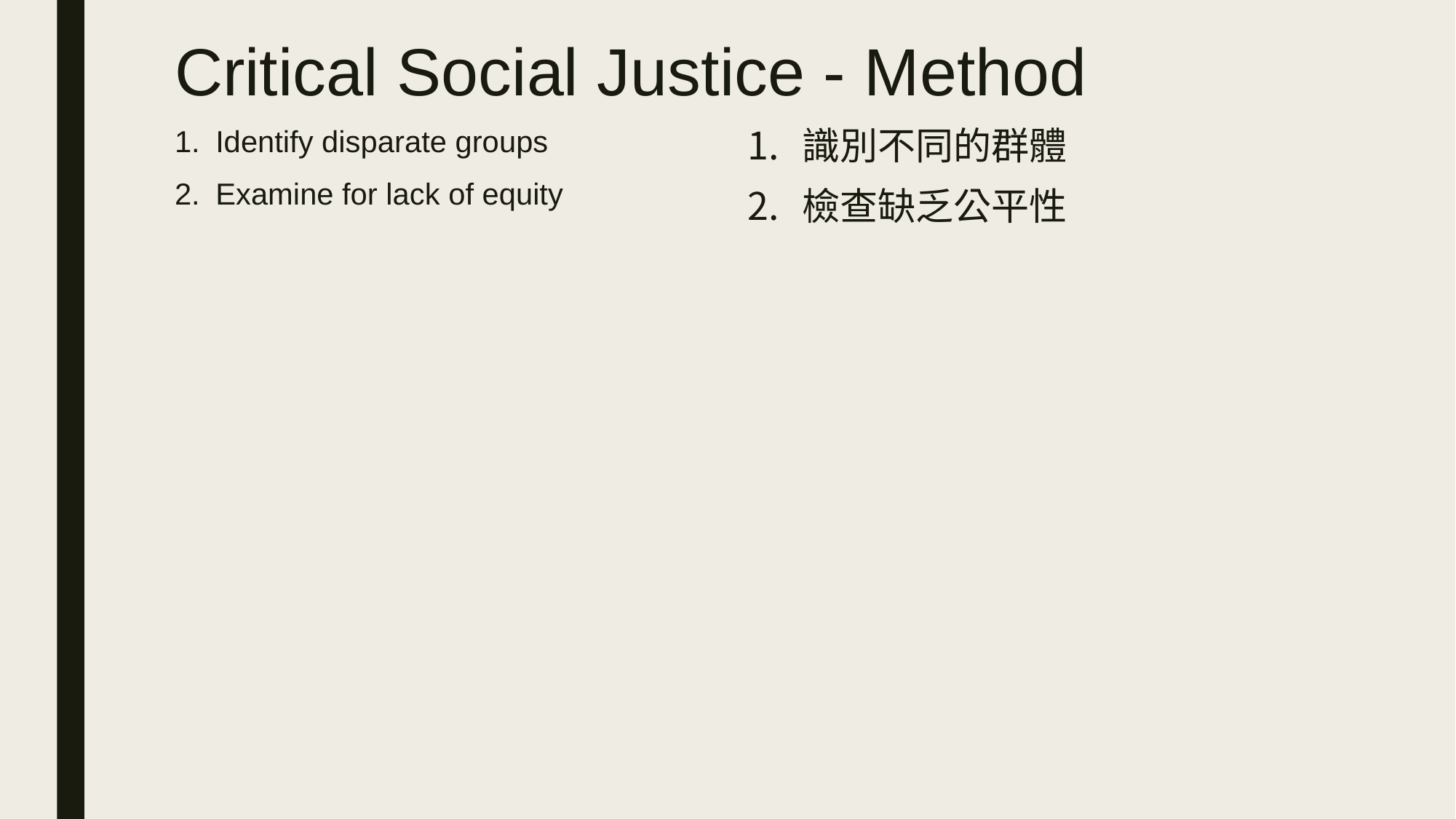

# Critical Social Justice - Method
Identify disparate groups
Examine for lack of equity
識別不同的群體
檢查缺乏公平性